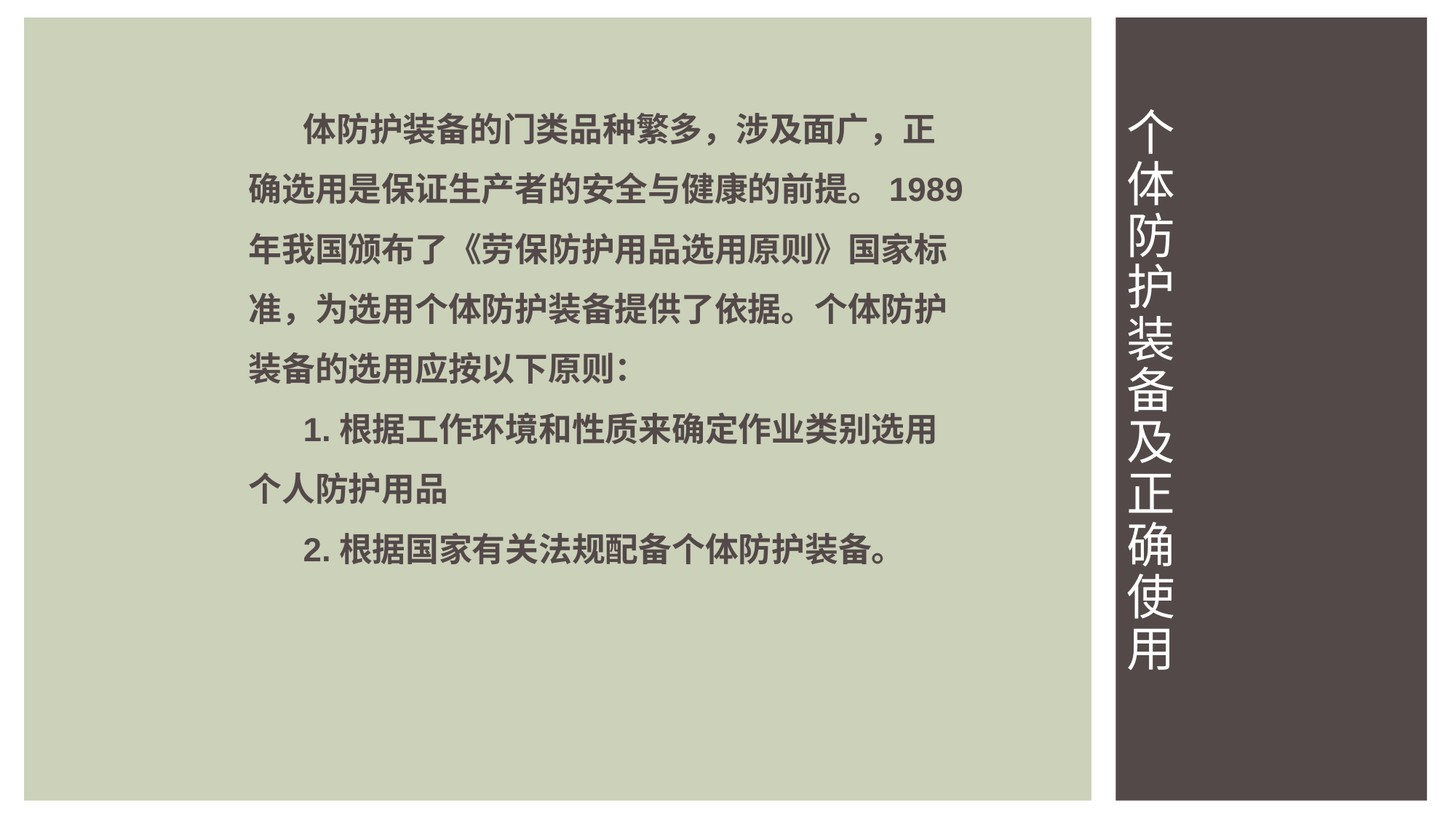

# 个体防护装备及正确使用
体防护装备的门类品种繁多，涉及面广，正确选用是保证生产者的安全与健康的前提。1989年我国颁布了《劳保防护用品选用原则》国家标准，为选用个体防护装备提供了依据。个体防护装备的选用应按以下原则：
1.根据工作环境和性质来确定作业类别选用个人防护用品
2.根据国家有关法规配备个体防护装备。